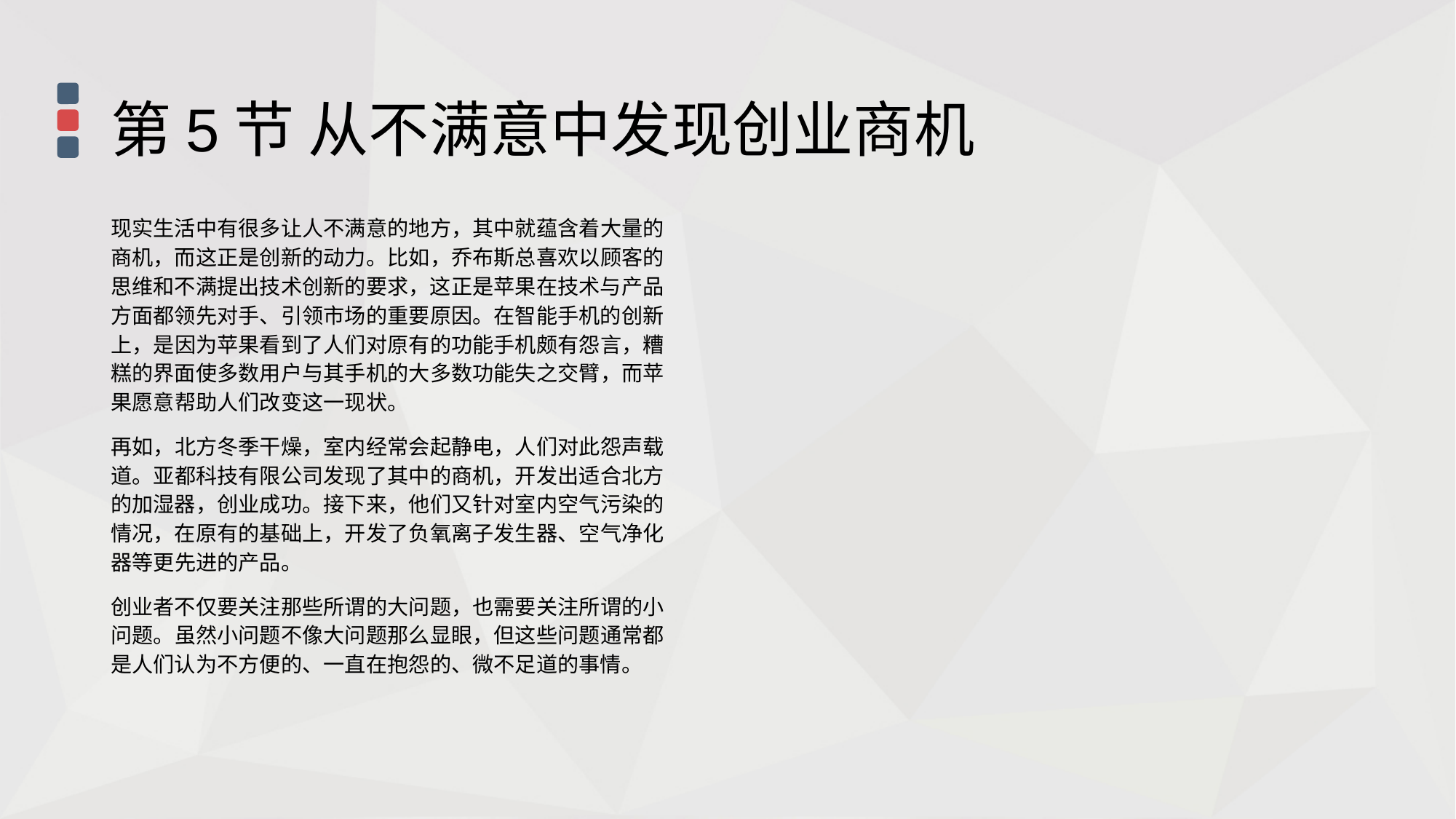

第5节 从不满意中发现创业商机
现实生活中有很多让人不满意的地方，其中就蕴含着大量的商机，而这正是创新的动力。比如，乔布斯总喜欢以顾客的思维和不满提出技术创新的要求，这正是苹果在技术与产品方面都领先对手、引领市场的重要原因。在智能手机的创新上，是因为苹果看到了人们对原有的功能手机颇有怨言，糟糕的界面使多数用户与其手机的大多数功能失之交臂，而苹果愿意帮助人们改变这一现状。
再如，北方冬季干燥，室内经常会起静电，人们对此怨声载道。亚都科技有限公司发现了其中的商机，开发出适合北方的加湿器，创业成功。接下来，他们又针对室内空气污染的情况，在原有的基础上，开发了负氧离子发生器、空气净化器等更先进的产品。
创业者不仅要关注那些所谓的大问题，也需要关注所谓的小问题。虽然小问题不像大问题那么显眼，但这些问题通常都是人们认为不方便的、一直在抱怨的、微不足道的事情。